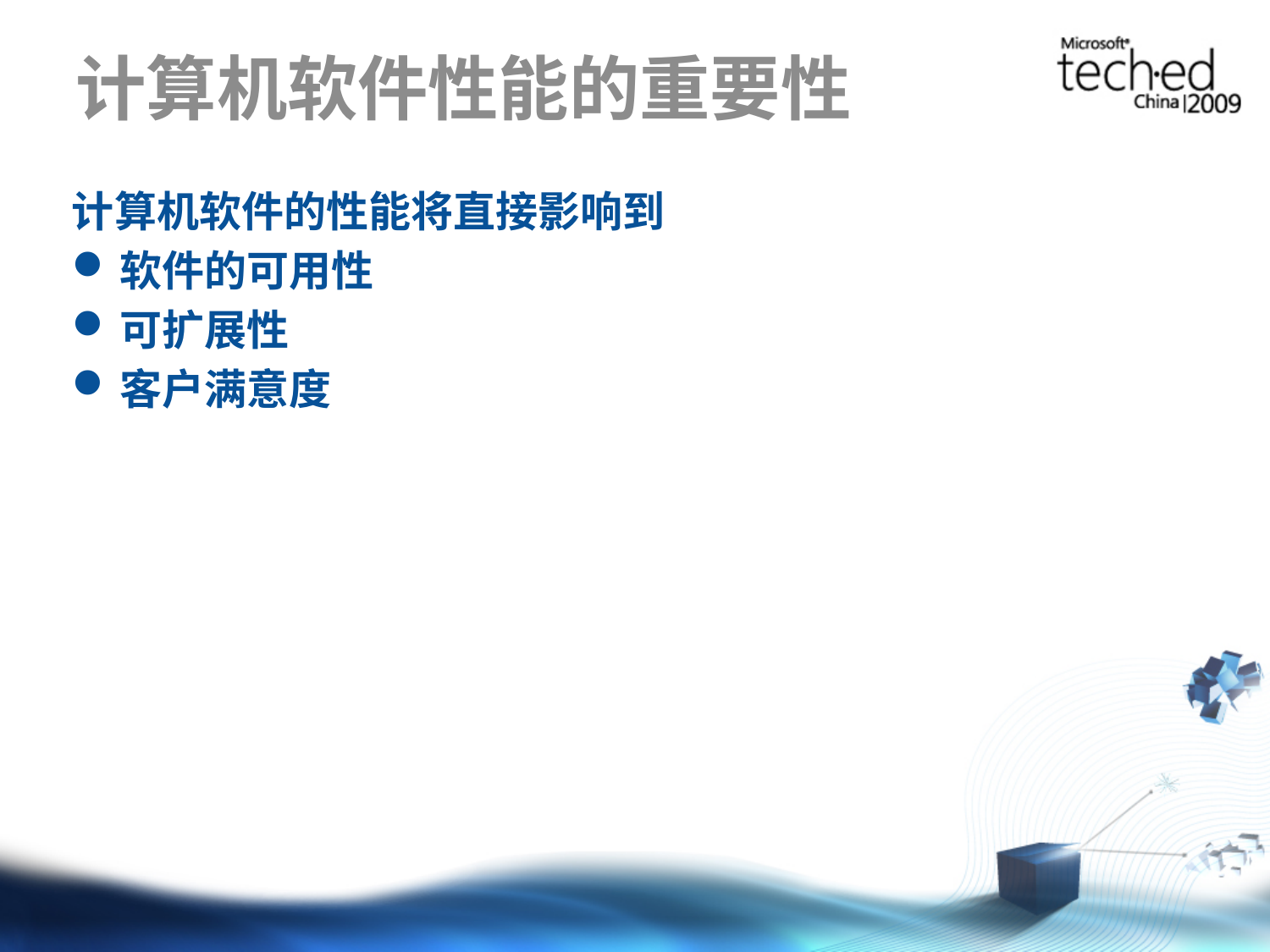

# 计算机软件性能的重要性
计算机软件的性能将直接影响到
软件的可用性
可扩展性
客户满意度